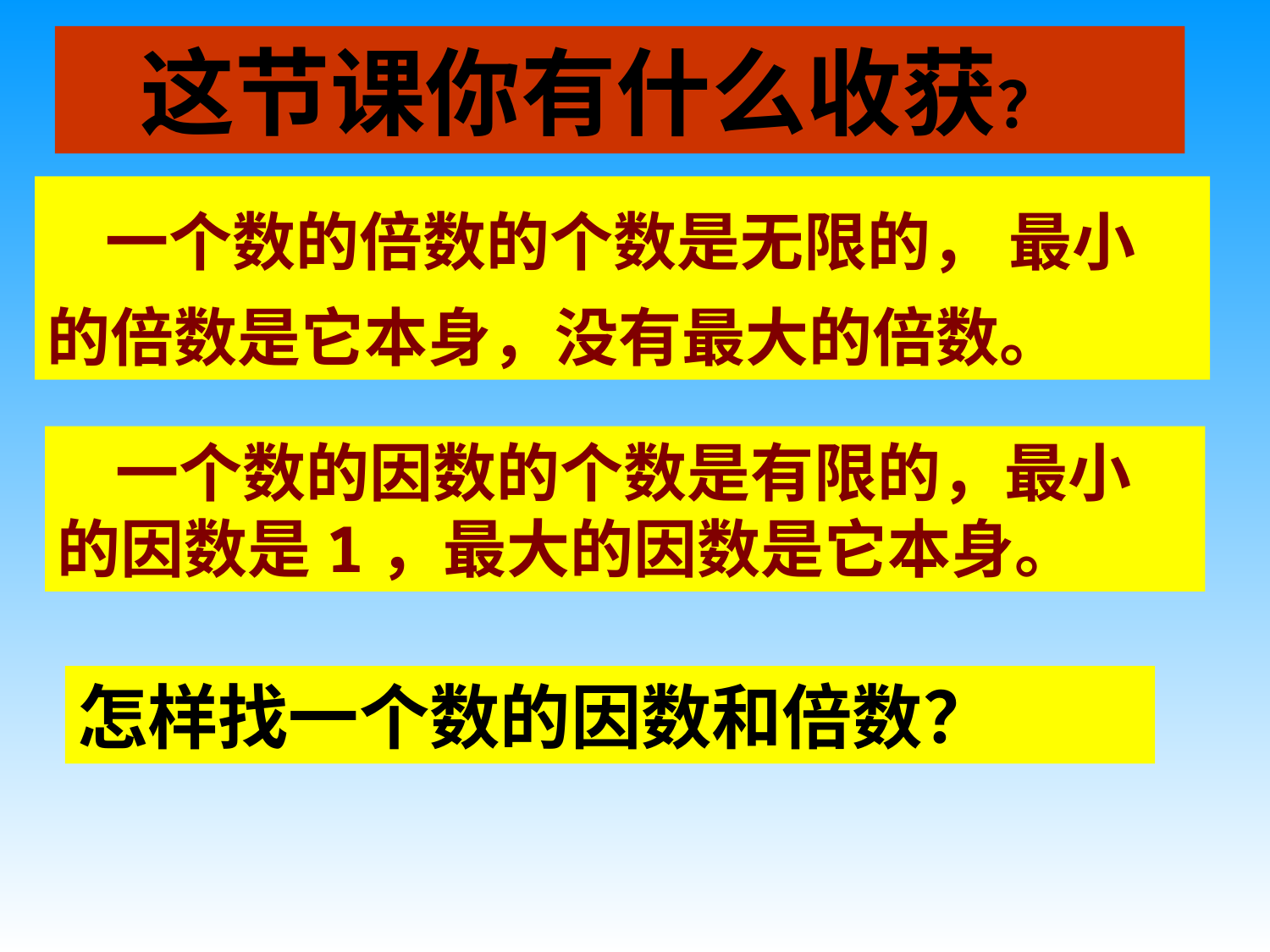

这节课你有什么收获？
   一个数的倍数的个数是无限的， 最小的倍数是它本身，没有最大的倍数。
   一个数的因数的个数是有限的，最小的因数是1，最大的因数是它本身。
怎样找一个数的因数和倍数？